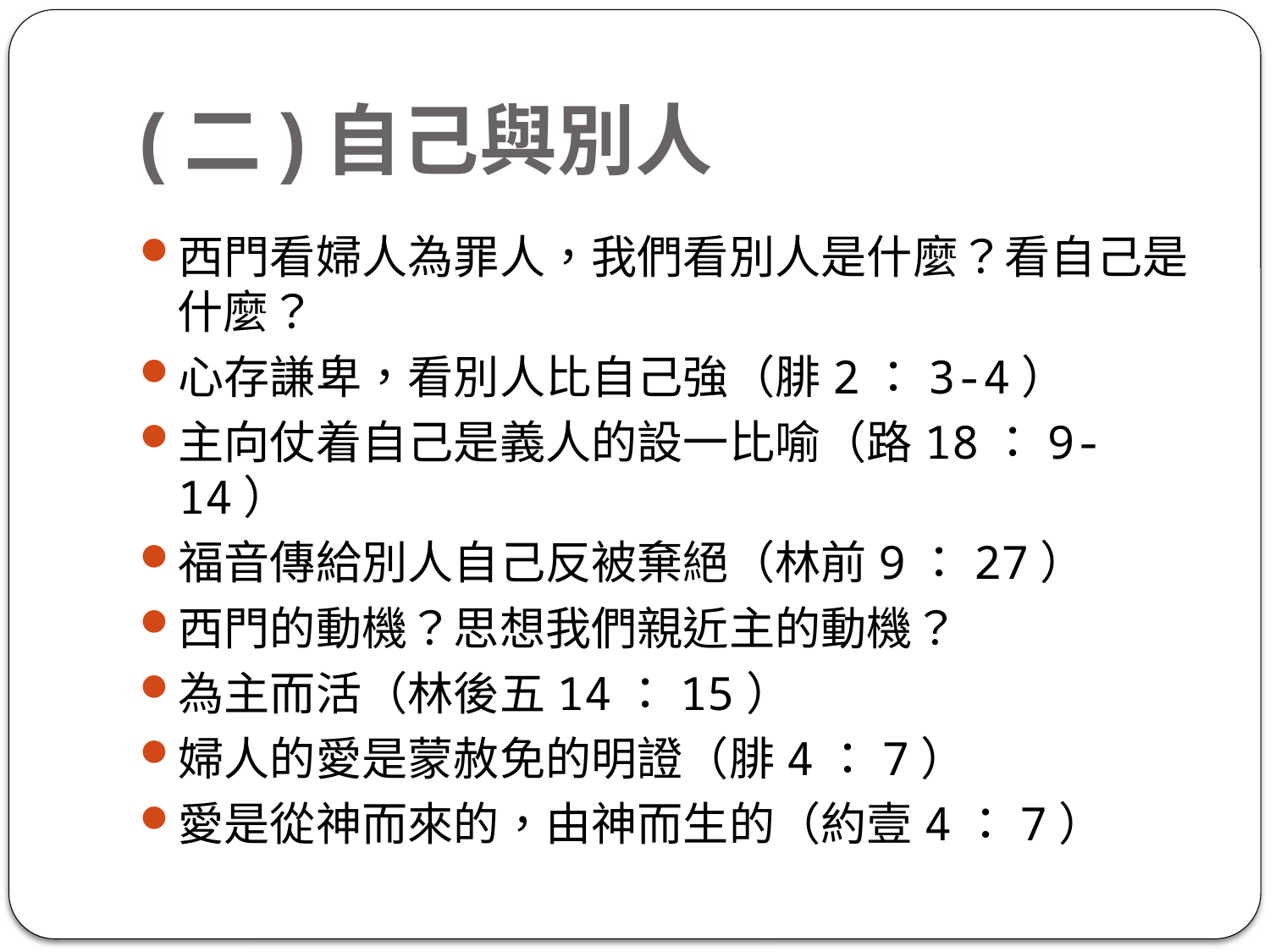

# (二)自己與別人

西門看婦人為罪人，我們看別人是什麼？看自己是什麼？
心存謙卑，看別人比自己強（腓2：3-4）
主向仗着自己是義人的設一比喻（路18：9-14）
福音傳給別人自己反被棄絕（林前9：27）
西門的動機？思想我們親近主的動機？
為主而活（林後五14：15）
婦人的愛是蒙赦免的明證（腓4：7）
愛是從神而來的，由神而生的（約壹4：7）